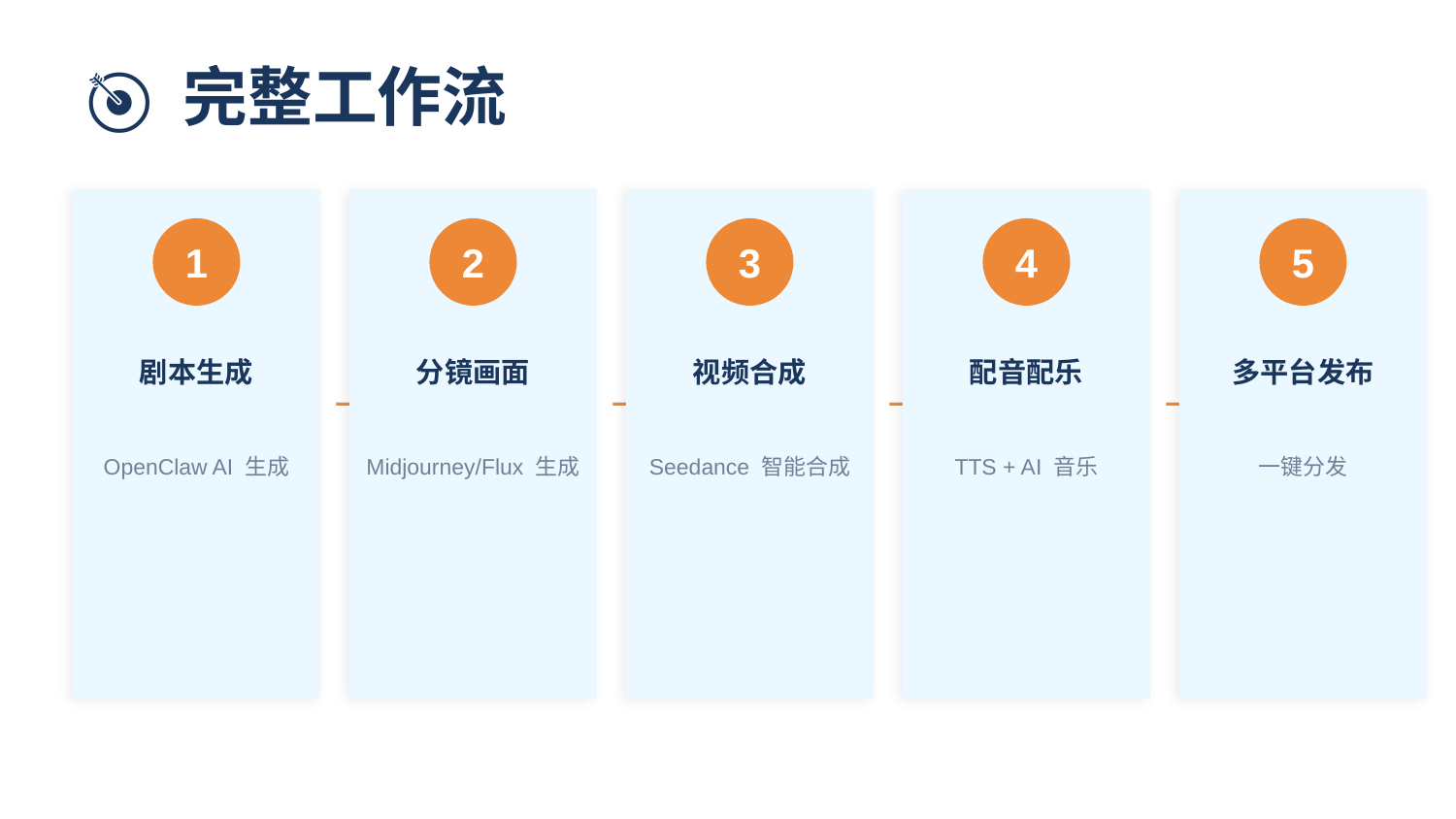

🎯 完整工作流

1

2

3

4

5
剧本生成
分镜画面
视频合成
配音配乐
多平台发布
→
→
→
→
OpenClaw AI 生成
Midjourney/Flux 生成
Seedance 智能合成
TTS + AI 音乐
一键分发